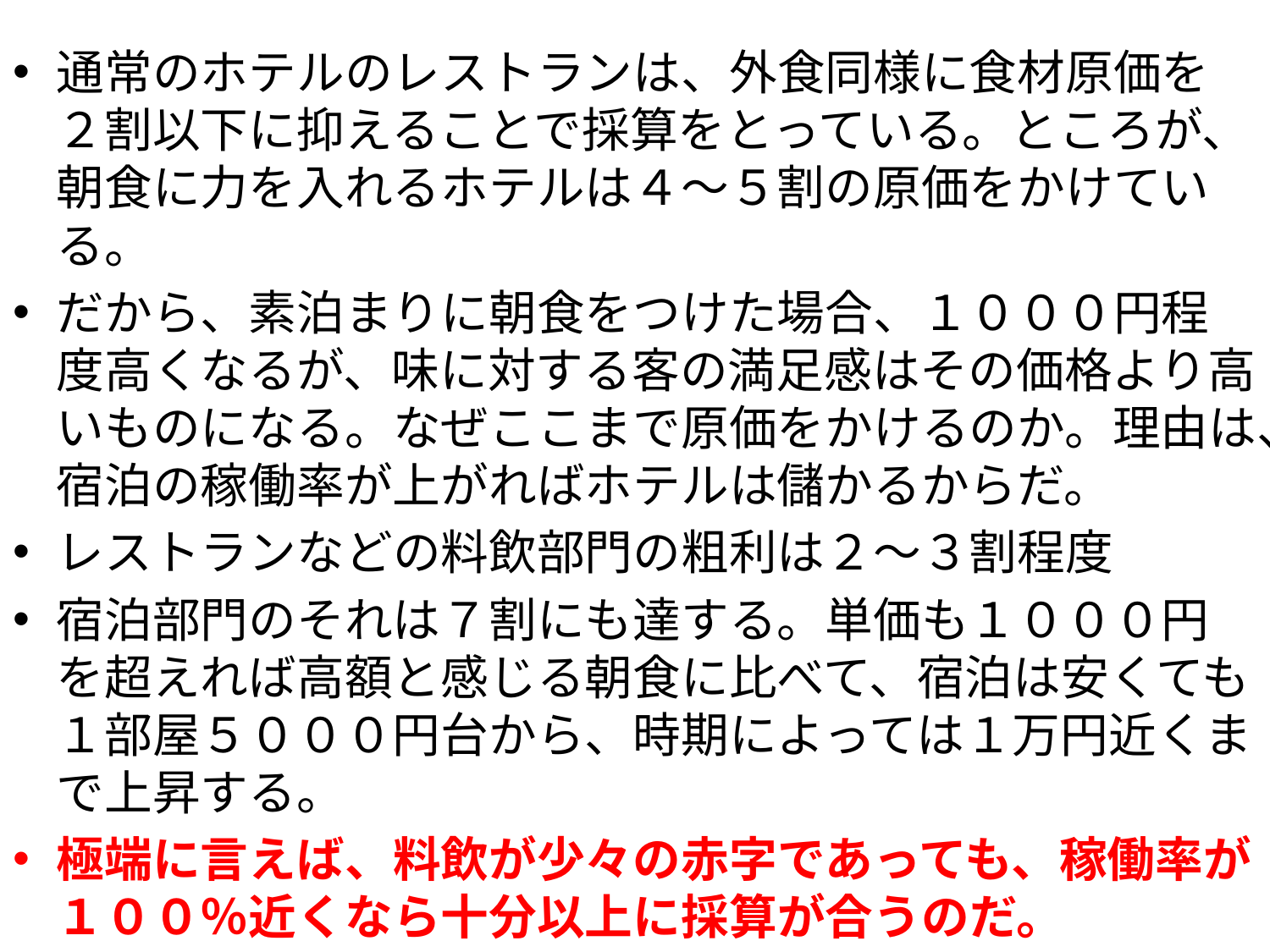

通常のホテルのレストランは、外食同様に食材原価を２割以下に抑えることで採算をとっている。ところが、朝食に力を入れるホテルは４～５割の原価をかけている。
だから、素泊まりに朝食をつけた場合、１０００円程度高くなるが、味に対する客の満足感はその価格より高いものになる。なぜここまで原価をかけるのか。理由は、宿泊の稼働率が上がればホテルは儲かるからだ。
レストランなどの料飲部門の粗利は２～３割程度
宿泊部門のそれは７割にも達する。単価も１０００円を超えれば高額と感じる朝食に比べて、宿泊は安くても１部屋５０００円台から、時期によっては１万円近くまで上昇する。
極端に言えば、料飲が少々の赤字であっても、稼働率が１００％近くなら十分以上に採算が合うのだ。